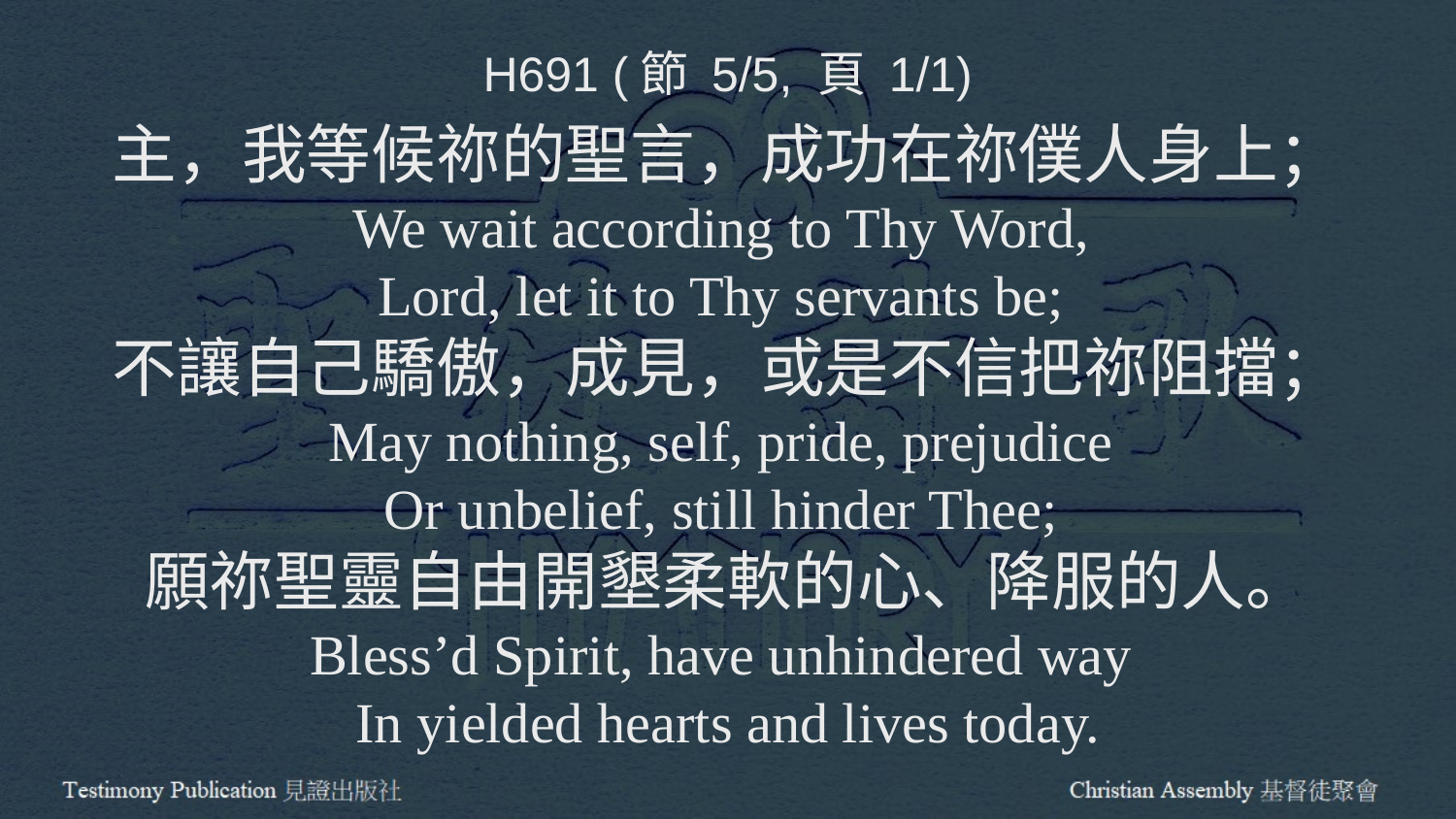

H691 (節 5/5, 頁 1/1)
主，我等候祢的聖言，成功在祢僕人身上；
We wait according to Thy Word,
Lord, let it to Thy servants be;
不讓自己驕傲，成見，或是不信把祢阻擋；
May nothing, self, pride, prejudice
Or unbelief, still hinder Thee;
願祢聖靈自由開墾柔軟的心、降服的人。
Bless’d Spirit, have unhindered way
In yielded hearts and lives today.